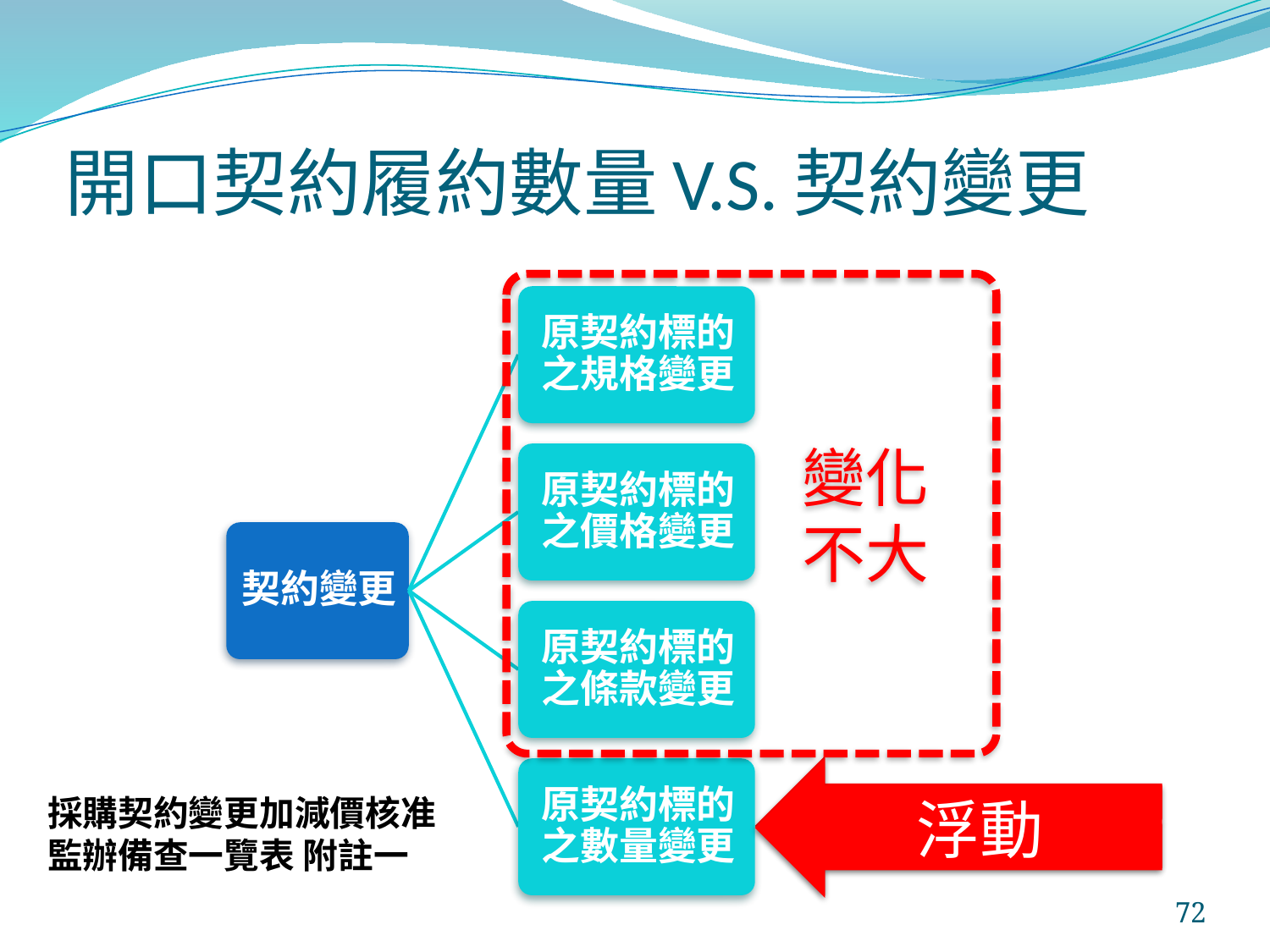

# 開口契約履約數量V.S.契約變更
               變化
               不大
契約變更

原契約標的之規格變更

原契約標的之價格變更

原契約標的之條款變更

原契約標的之數量變更
一變即應辦契約變更?
浮動
採購契約變更加減價核准監辦備查一覽表 附註一
72